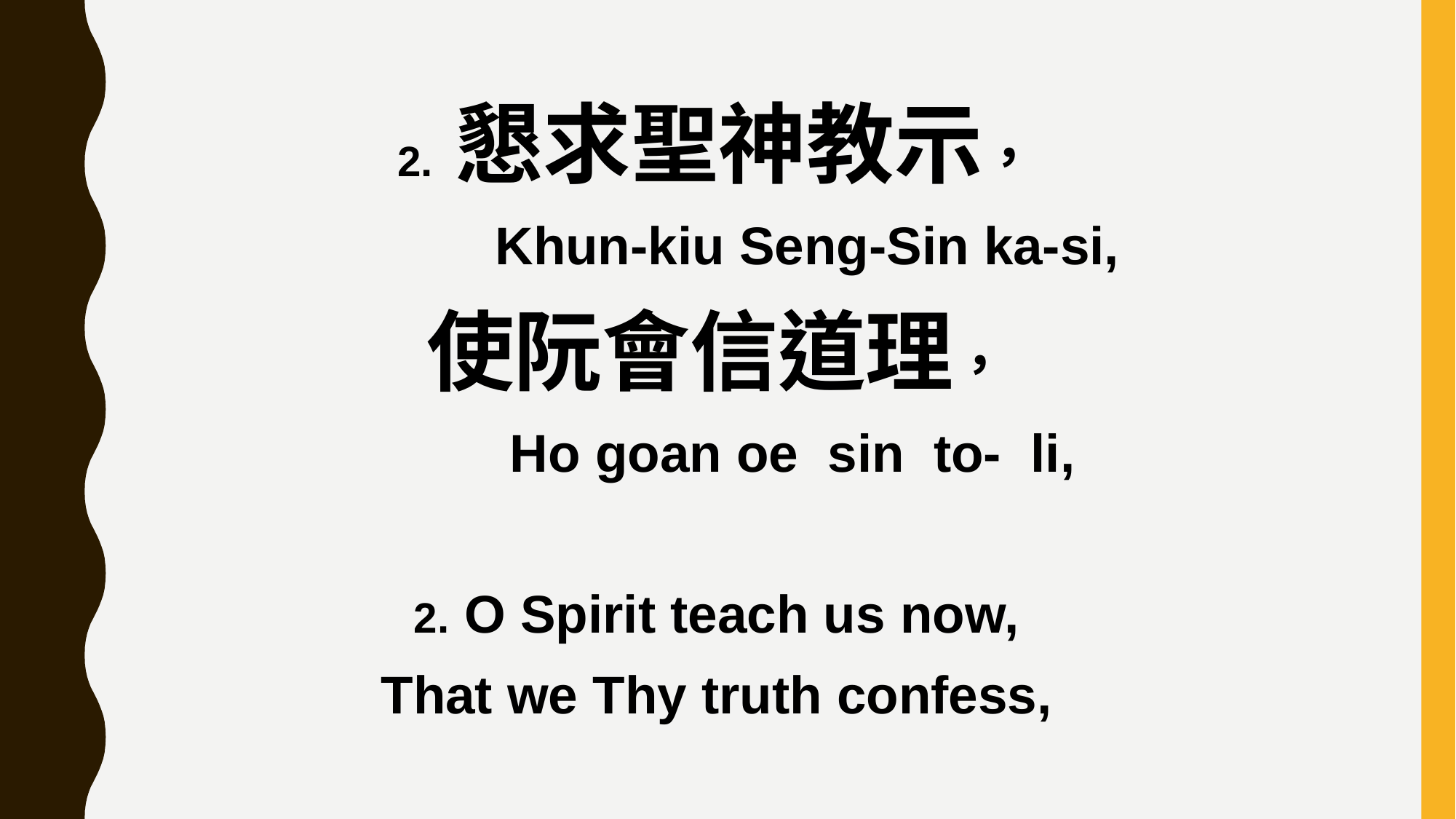

2. 懇求聖神教示，
                      Khun-kiu Seng-Sin ka-si,
使阮會信道理，
                       Ho goan oe  sin  to-  li,

2. O Spirit teach us now,
That we Thy truth confess,